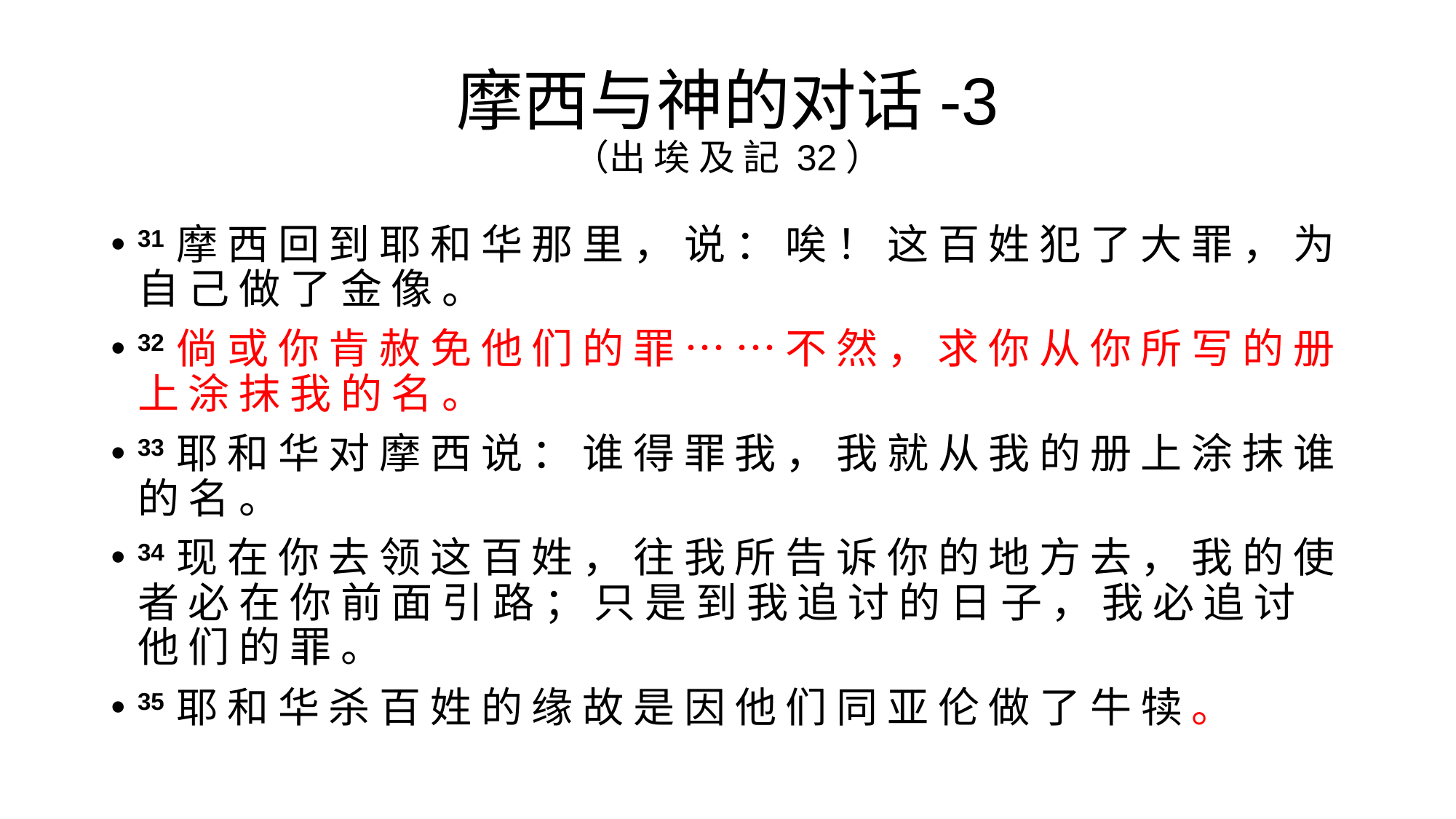

# 摩西与神的对话-3 （出 埃 及 記 32）
31 摩 西 回 到 耶 和 华 那 里 ， 说 ： 唉 ！ 这 百 姓 犯 了 大 罪 ， 为 自 己 做 了 金 像 。
32 倘 或 你 肯 赦 免 他 们 的 罪 … … 不 然 ， 求 你 从 你 所 写 的 册 上 涂 抹 我 的 名 。
33 耶 和 华 对 摩 西 说 ： 谁 得 罪 我 ， 我 就 从 我 的 册 上 涂 抹 谁 的 名 。
34 现 在 你 去 领 这 百 姓 ， 往 我 所 告 诉 你 的 地 方 去 ， 我 的 使 者 必 在 你 前 面 引 路 ； 只 是 到 我 追 讨 的 日 子 ， 我 必 追 讨 他 们 的 罪 。
35 耶 和 华 杀 百 姓 的 缘 故 是 因 他 们 同 亚 伦 做 了 牛 犊 。